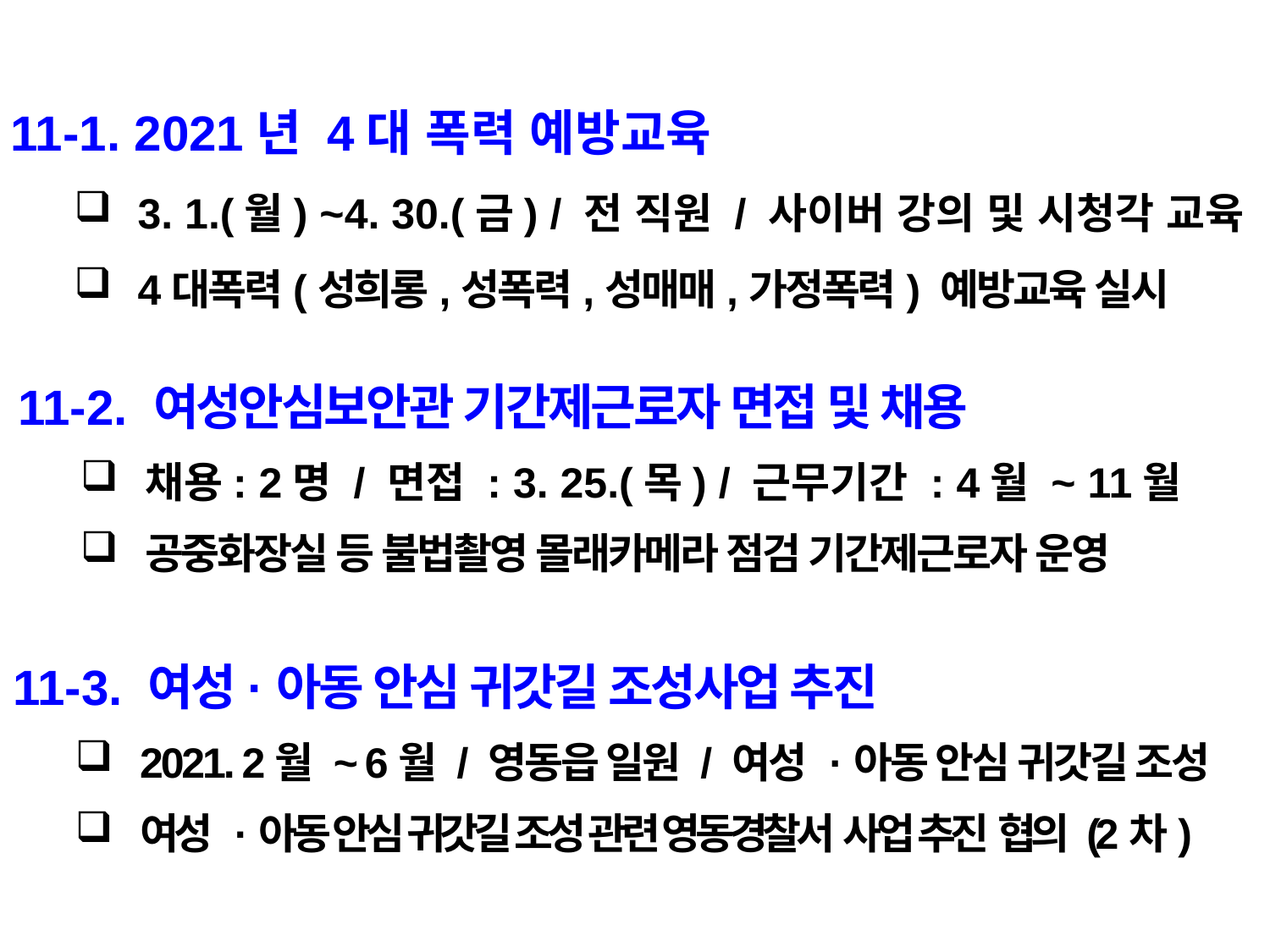

11-1. 2021년 4대 폭력 예방교육
3. 1.(월) ~4. 30.(금) / 전 직원 / 사이버 강의 및 시청각 교육
4대폭력(성희롱,성폭력,성매매,가정폭력) 예방교육 실시
11-2. 여성안심보안관 기간제근로자 면접 및 채용
채용: 2명 / 면접 : 3. 25.(목) / 근무기간 : 4월 ~ 11월
공중화장실 등 불법촬영 몰래카메라 점검 기간제근로자 운영

11-3. 여성·아동 안심 귀갓길 조성사업 추진
2021. 2월 ~ 6월 / 영동읍 일원 / 여성 ·아동 안심 귀갓길 조성
여성 ·아동 안심 귀갓길 조성 관련 영동경찰서  사업 추진  협의 (2차)